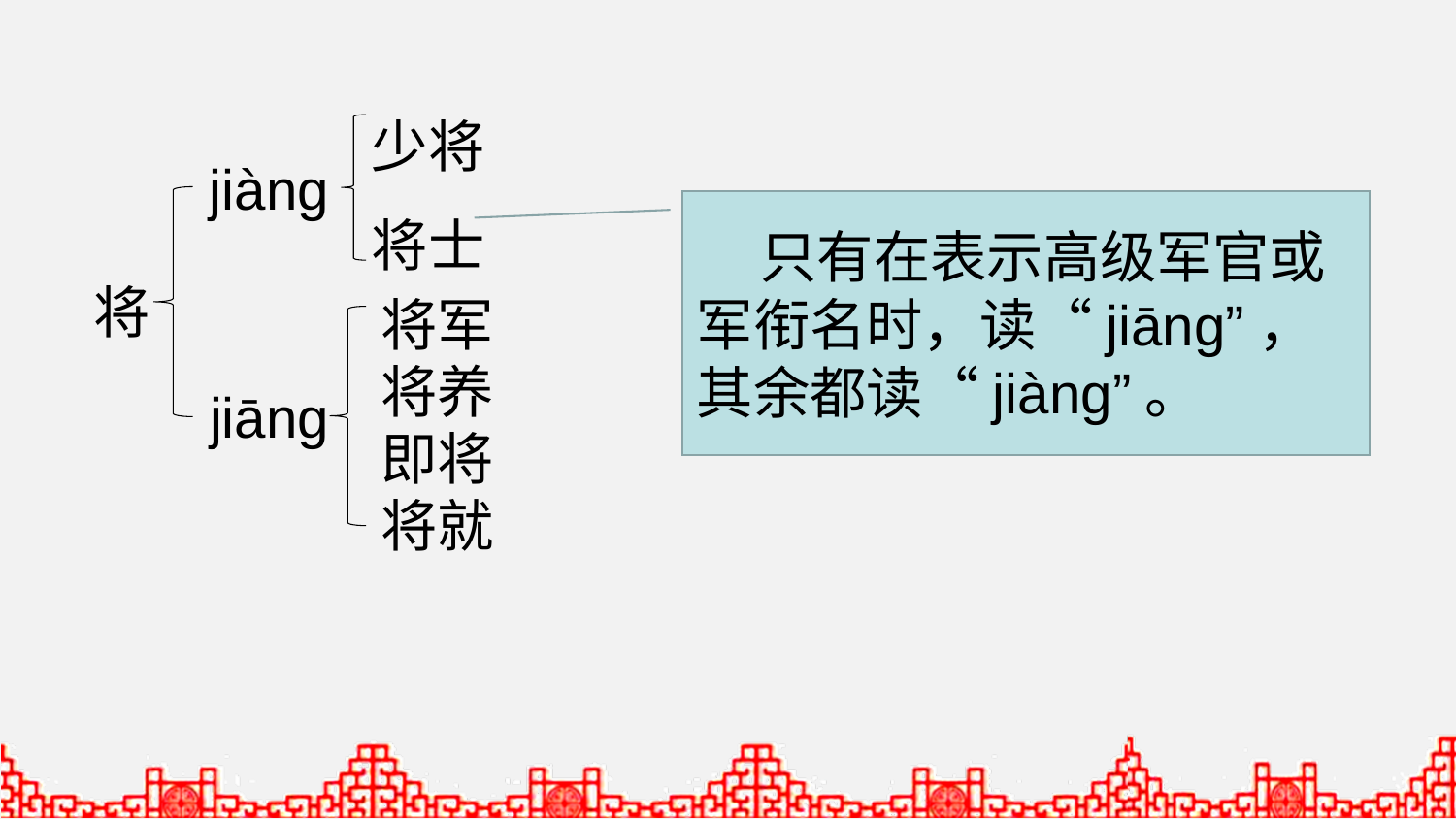

少将

jiàng

    只有在表示高级军官或军衔名时，读“jiāng”，其余都读“jiàng”。
将士
将
将军

将养
jiāng
即将
将就